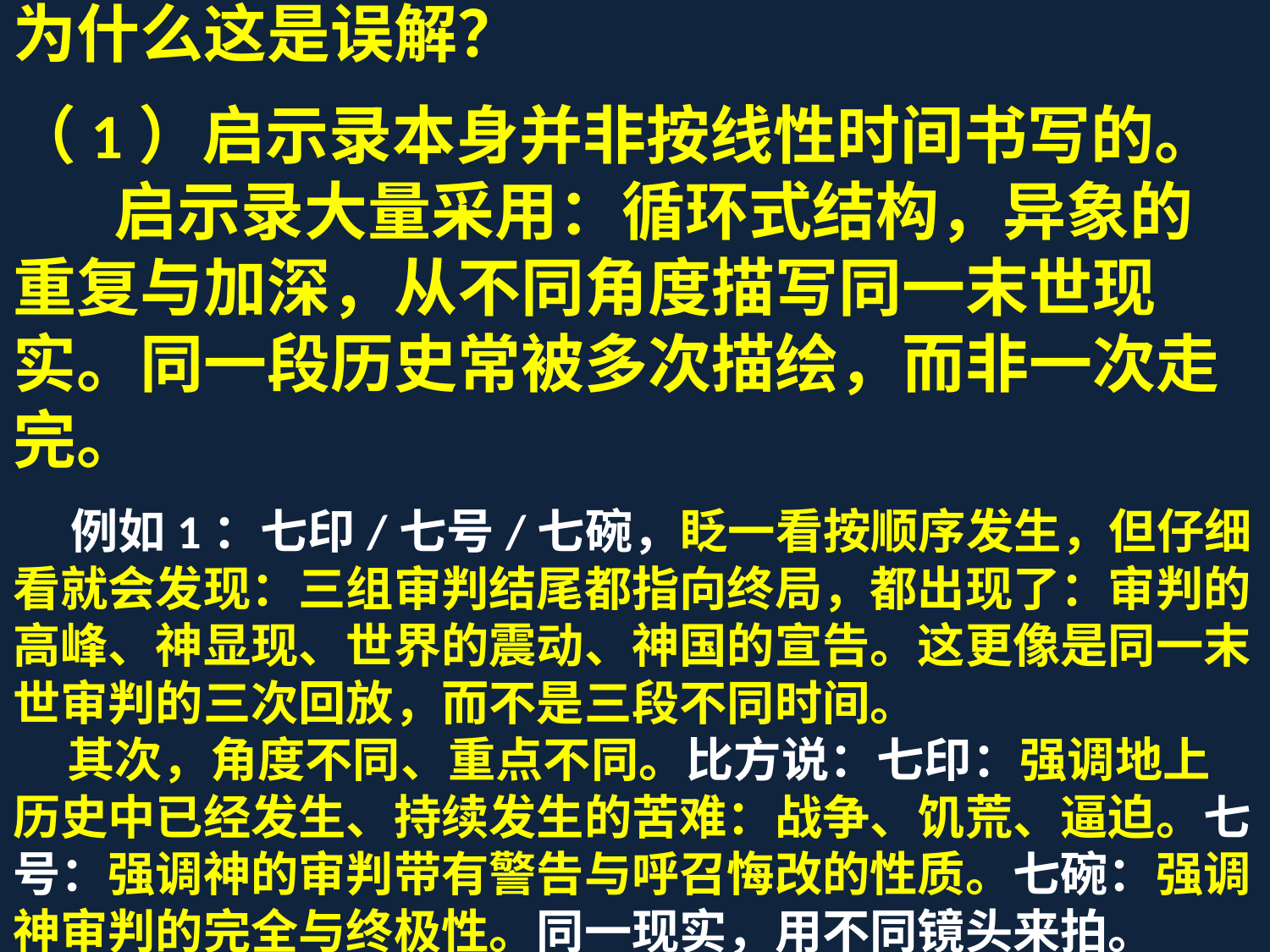

为什么这是误解？

（1）启示录本身并非按线性时间书写的。
      启示录大量采用：循环式结构，异象的重复与加深，从不同角度描写同一末世现实。同一段历史常被多次描绘，而非一次走完。

     例如1：七印/七号/七碗，眨一看按顺序发生，但仔细看就会发现：三组审判结尾都指向终局，都出现了：审判的高峰、神显现、世界的震动、神国的宣告。这更像是同一末世审判的三次回放，而不是三段不同时间。
    其次，角度不同、重点不同。比方说：七印：强调地上历史中已经发生、持续发生的苦难：战争、饥荒、逼迫。七号：强调神的审判带有警告与呼召悔改的性质。七碗：强调神审判的完全与终极性。同一现实，用不同镜头来拍。